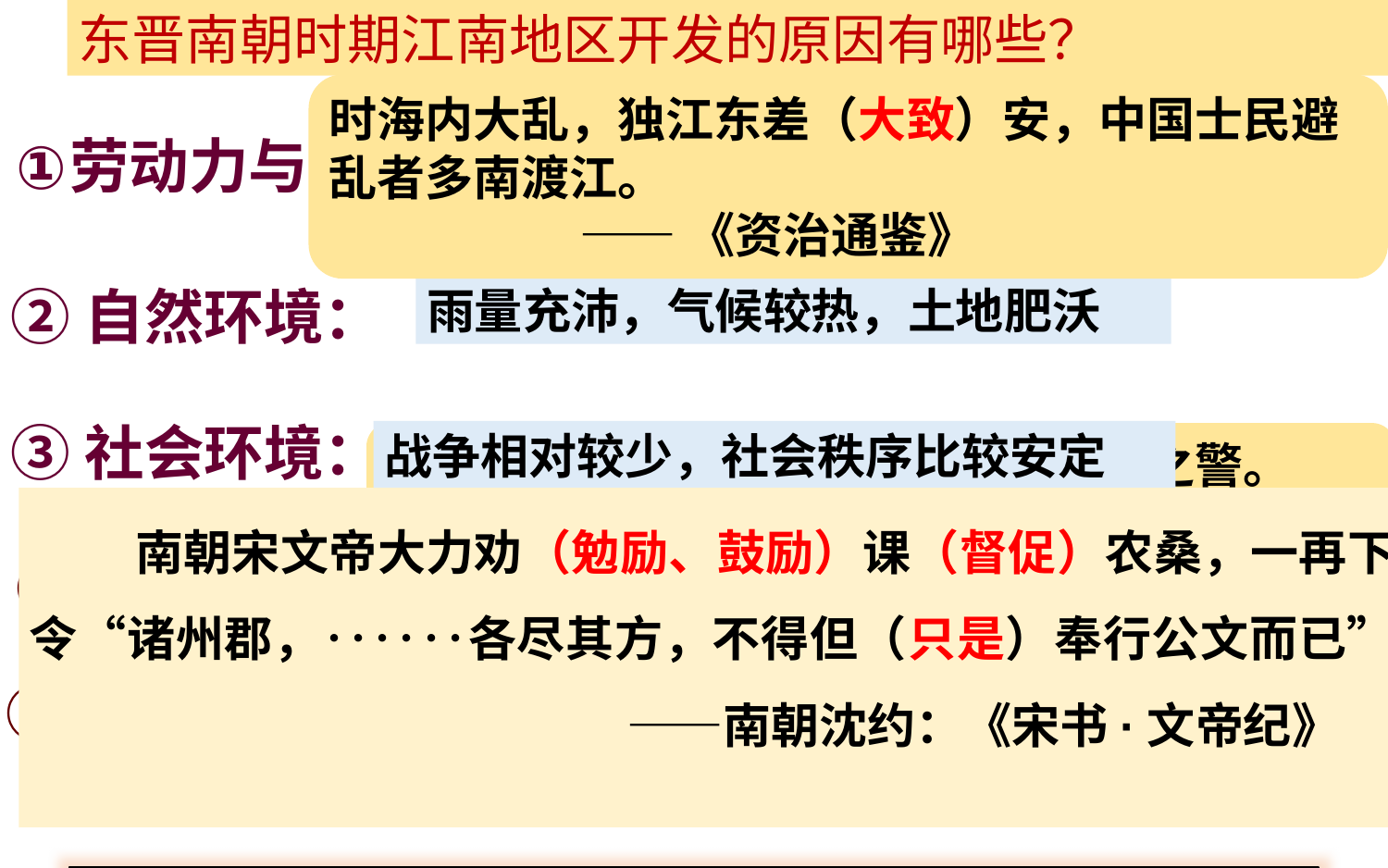

东晋南朝时期江南地区开发的原因有哪些？
时海内大乱，独江东差（大致）安，中国士民避乱者多南渡江。
                       ——《资治通鉴》
东汉末年躲避战乱，西晋后期人口迁徙
劳动力与技术因素：
①
②自然环境：
雨量充沛，气候较热，土地肥沃
③社会环境：
战争相对较少，社会秩序比较安定
（南方）百许年中，无风尘（战乱）之警。
                                —《宋书》
 南朝宋文帝大力劝（勉励、鼓励）课（督促）农桑，一再下令“诸州郡，‥‥‥各尽其方，不得但（只是）奉行公文而已”。
　　　　　                         ——南朝沈约：《宋书·文帝纪》
 ④统治者：
统治者的重视

南北方劳动人民共同努力
⑤南北劳动人民：